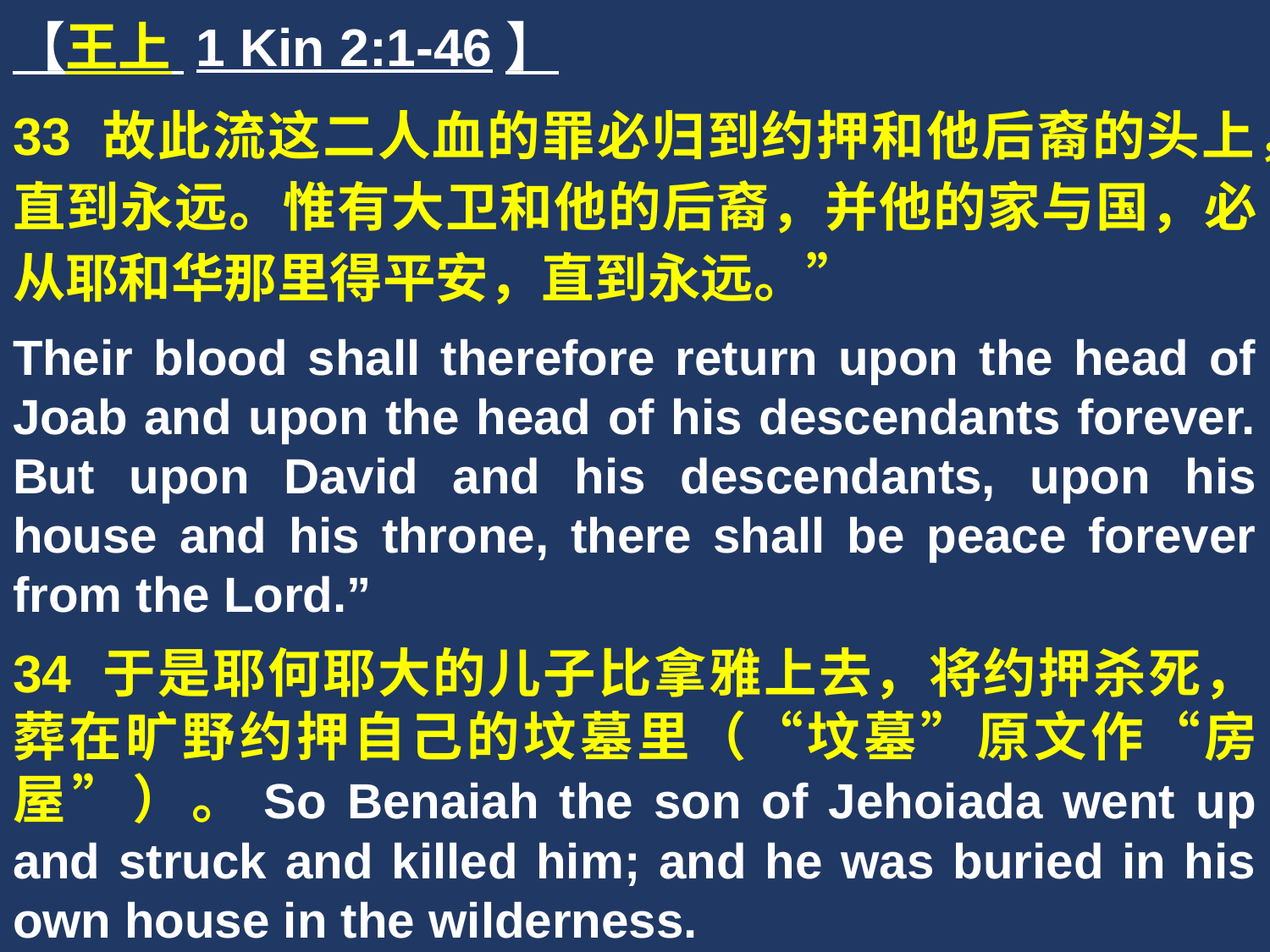

【王上 1 Kin 2:1-46】
33 故此流这二人血的罪必归到约押和他后裔的头上，直到永远。惟有大卫和他的后裔，并他的家与国，必从耶和华那里得平安，直到永远。”
Their blood shall therefore return upon the head of Joab and upon the head of his descendants forever. But upon David and his descendants, upon his house and his throne, there shall be peace forever from the Lord.”
34 于是耶何耶大的儿子比拿雅上去，将约押杀死，葬在旷野约押自己的坟墓里（“坟墓”原文作“房屋”）。So Benaiah the son of Jehoiada went up and struck and killed him; and he was buried in his own house in the wilderness.